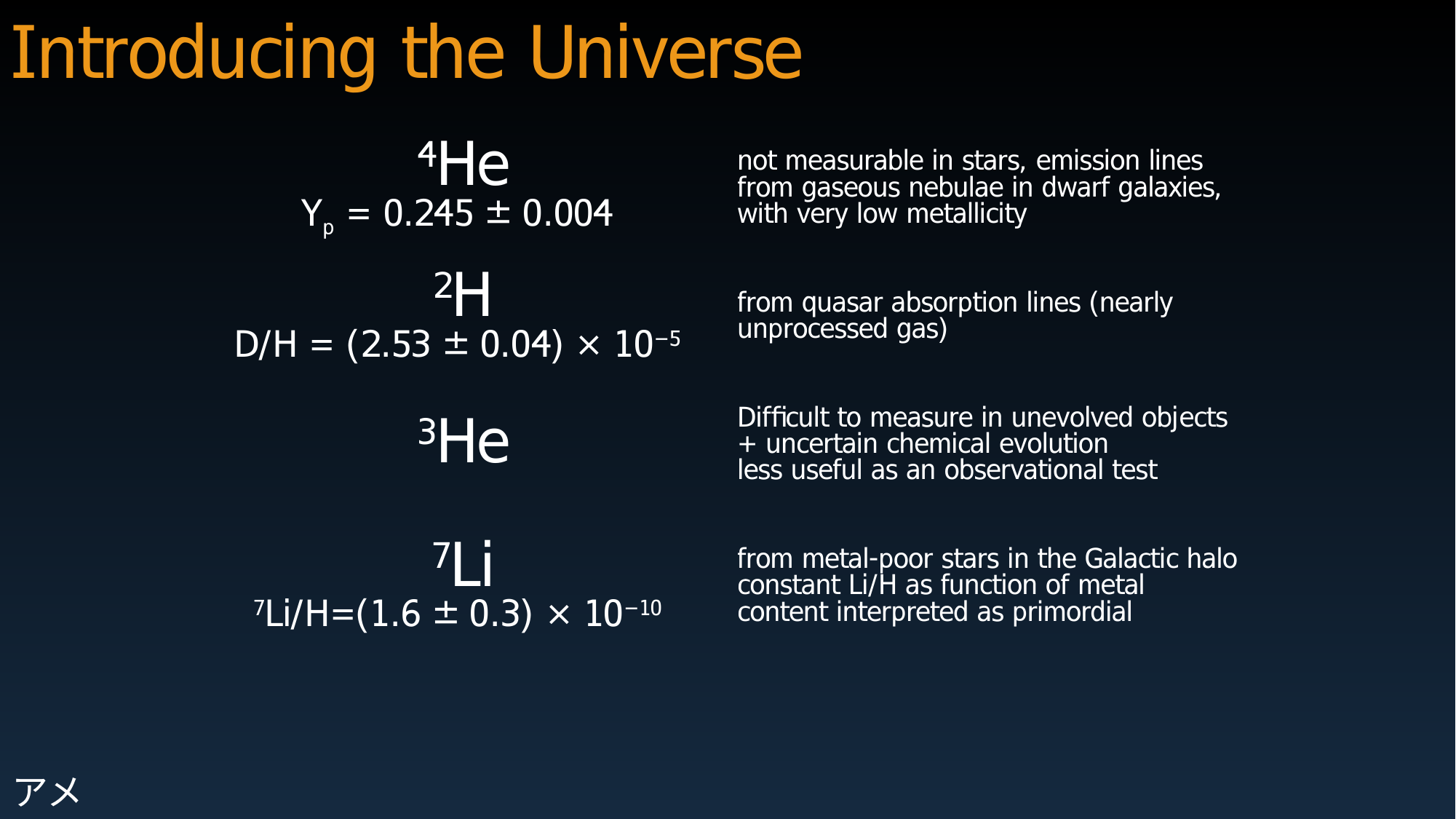

Introducing the Universe
| 4He Yp = 0.245 ± 0.004 | not measurable in stars, emission lines from gaseous nebulae in dwarf galaxies, with very low metallicity |
| --- | --- |
| 2H D/H = (2.53 ± 0.04) × 10−5 | from quasar absorption lines (nearly unprocessed gas) |
| 3He | Difficult to measure in unevolved objects + uncertain chemical evolution less useful as an observational test |
| 7Li 7Li/H=(1.6 ± 0.3) × 10−10 | from metal-poor stars in the Galactic halo constant Li/H as function of metal content interpreted as primordial |
アメ